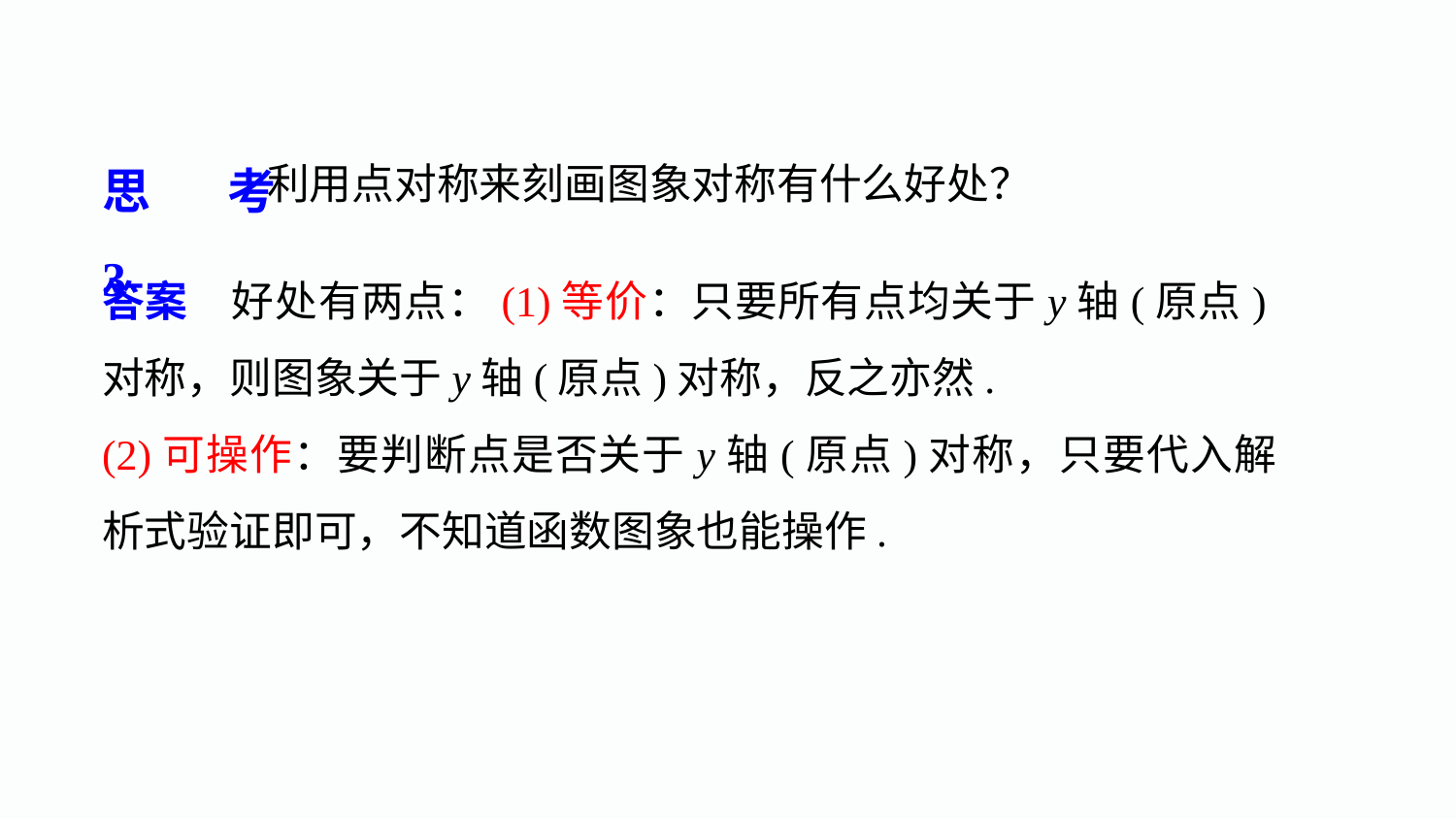

思考3
利用点对称来刻画图象对称有什么好处？
答案　好处有两点：(1)等价：只要所有点均关于y轴(原点)对称，则图象关于y轴(原点)对称，反之亦然.
(2)可操作：要判断点是否关于y轴(原点)对称，只要代入解析式验证即可，不知道函数图象也能操作.